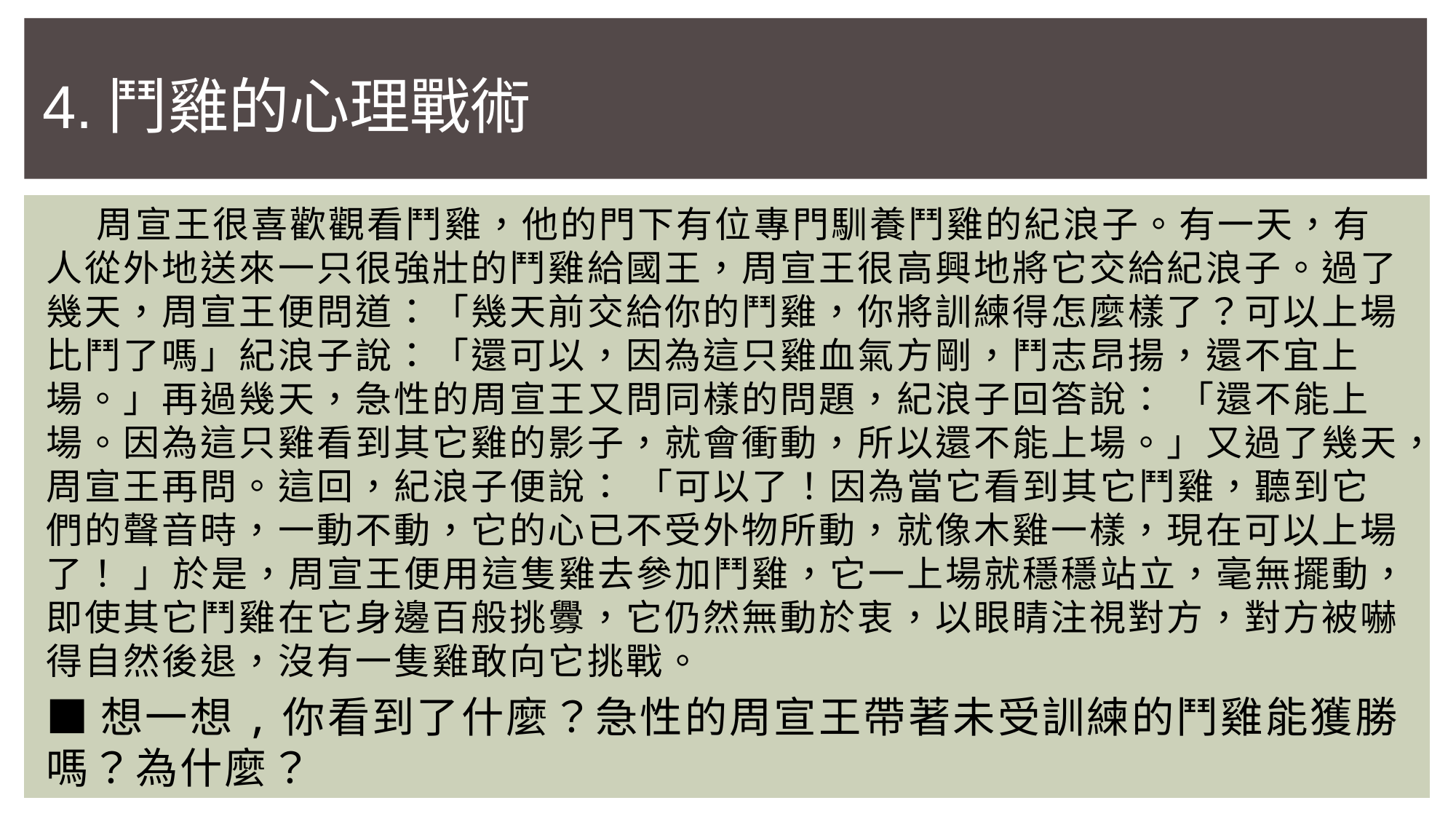

4.鬥雞的心理戰術
    周宣王很喜歡觀看鬥雞，他的門下有位專門馴養鬥雞的紀浪子。有一天，有人從外地送來一只很強壯的鬥雞給國王，周宣王很高興地將它交給紀浪子。過了幾天，周宣王便問道：「幾天前交給你的鬥雞，你將訓練得怎麼樣了？可以上場比鬥了嗎」紀浪子說：「還可以，因為這只雞血氣方剛，鬥志昂揚，還不宜上場。」再過幾天，急性的周宣王又問同樣的問題，紀浪子回答說： 「還不能上場。因為這只雞看到其它雞的影子，就會衝動，所以還不能上場。」又過了幾天，周宣王再問。這回，紀浪子便說： 「可以了！因為當它看到其它鬥雞，聽到它們的聲音時，一動不動，它的心已不受外物所動，就像木雞一樣，現在可以上場了！ 」於是，周宣王便用這隻雞去參加鬥雞，它一上場就穩穩站立，毫無擺動，即使其它鬥雞在它身邊百般挑釁，它仍然無動於衷，以眼睛注視對方，對方被嚇得自然後退，沒有一隻雞敢向它挑戰。
■想一想,你看到了什麼？急性的周宣王帶著未受訓練的鬥雞能獲勝嗎？為什麼？